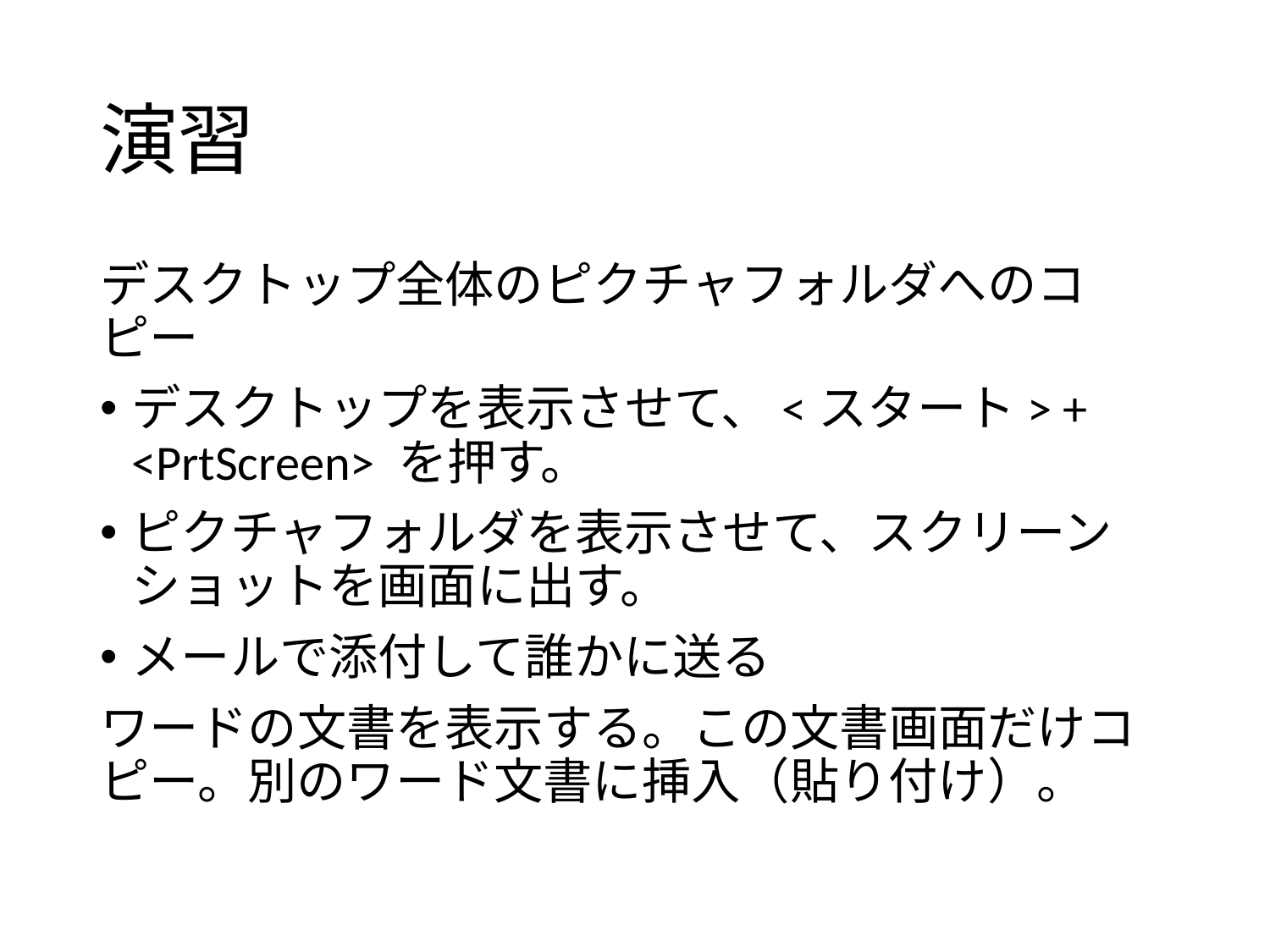

# 演習
デスクトップ全体のピクチャフォルダへのコピー
デスクトップを表示させて、<スタート> + <PrtScreen> を押す。
ピクチャフォルダを表示させて、スクリーンショットを画面に出す。
メールで添付して誰かに送る
ワードの文書を表示する。この文書画面だけコピー。別のワード文書に挿入（貼り付け）。